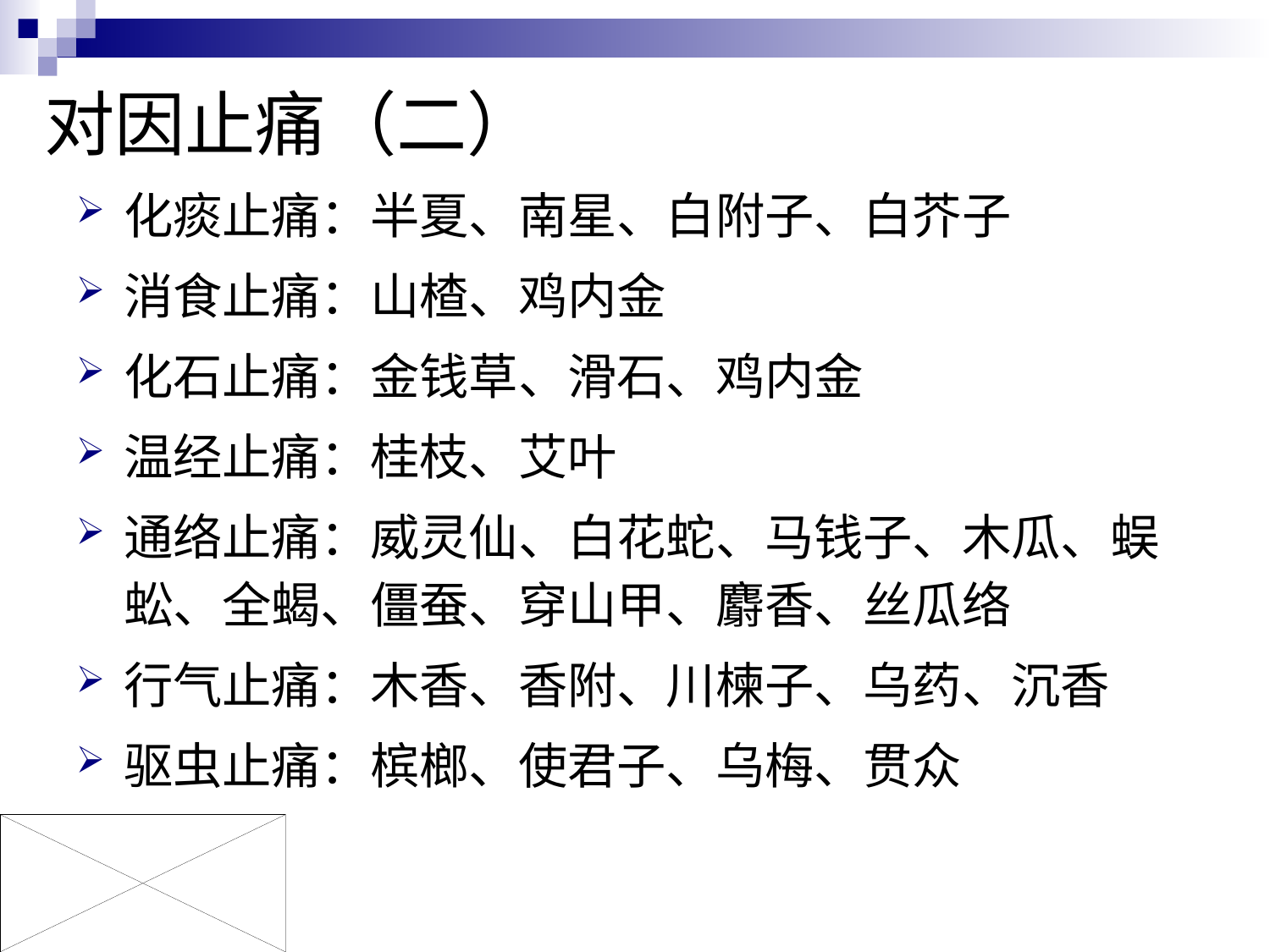

# 对因止痛（二）
化痰止痛：半夏、南星、白附子、白芥子
消食止痛：山楂、鸡内金
化石止痛：金钱草、滑石、鸡内金
温经止痛：桂枝、艾叶
通络止痛：威灵仙、白花蛇、马钱子、木瓜、蜈蚣、全蝎、僵蚕、穿山甲、麝香、丝瓜络
行气止痛：木香、香附、川楝子、乌药、沉香
驱虫止痛：槟榔、使君子、乌梅、贯众